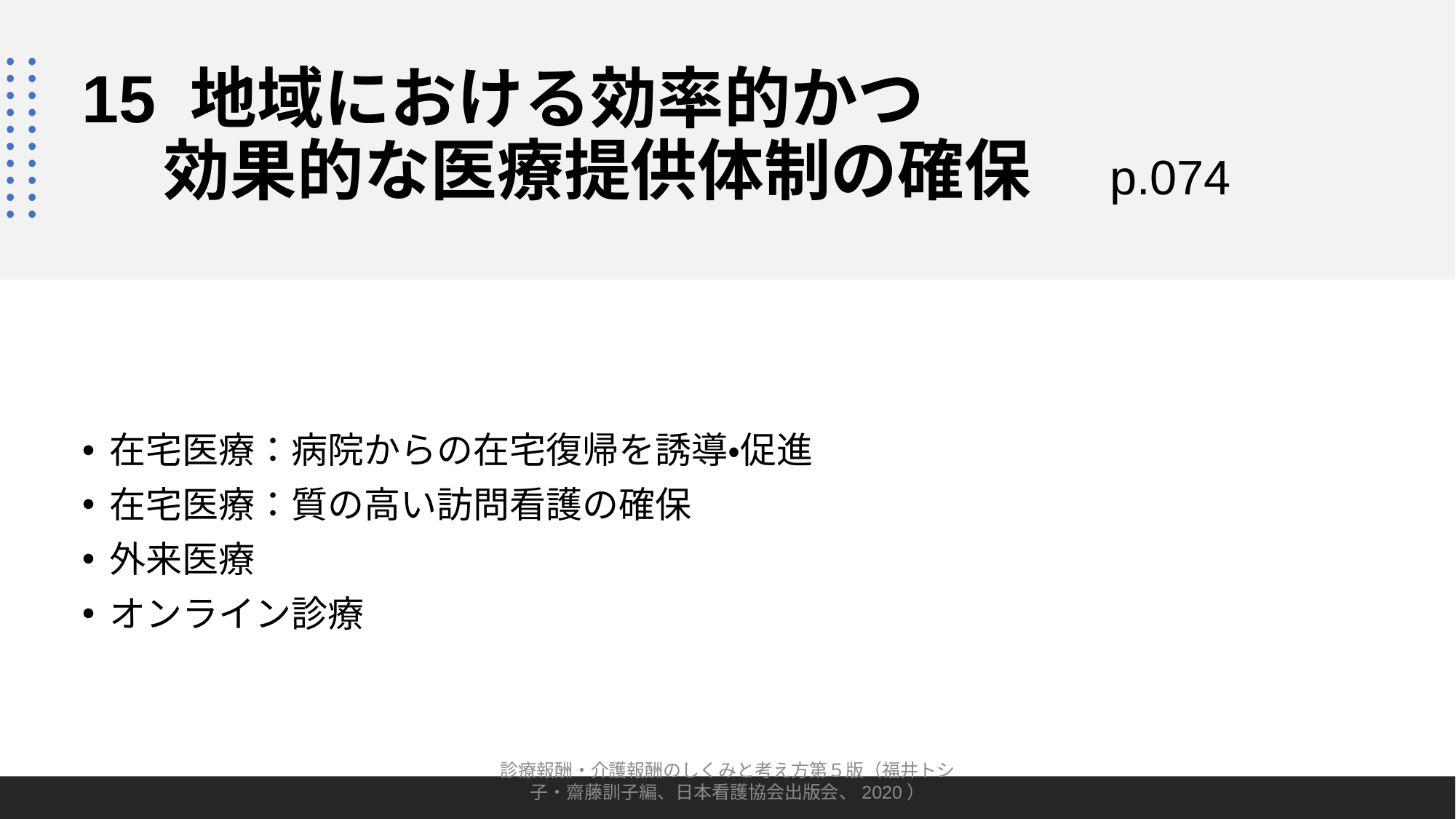

# 15 地域における効率的かつ 　 効果的な医療提供体制の確保      p.074

在宅医療：病院からの在宅復帰を誘導・促進
在宅医療：質の高い訪問看護の確保
外来医療
オンライン診療
診療報酬・介護報酬のしくみと考え方第５版（福井トシ子・齋藤訓子編、日本看護協会出版会、2020）